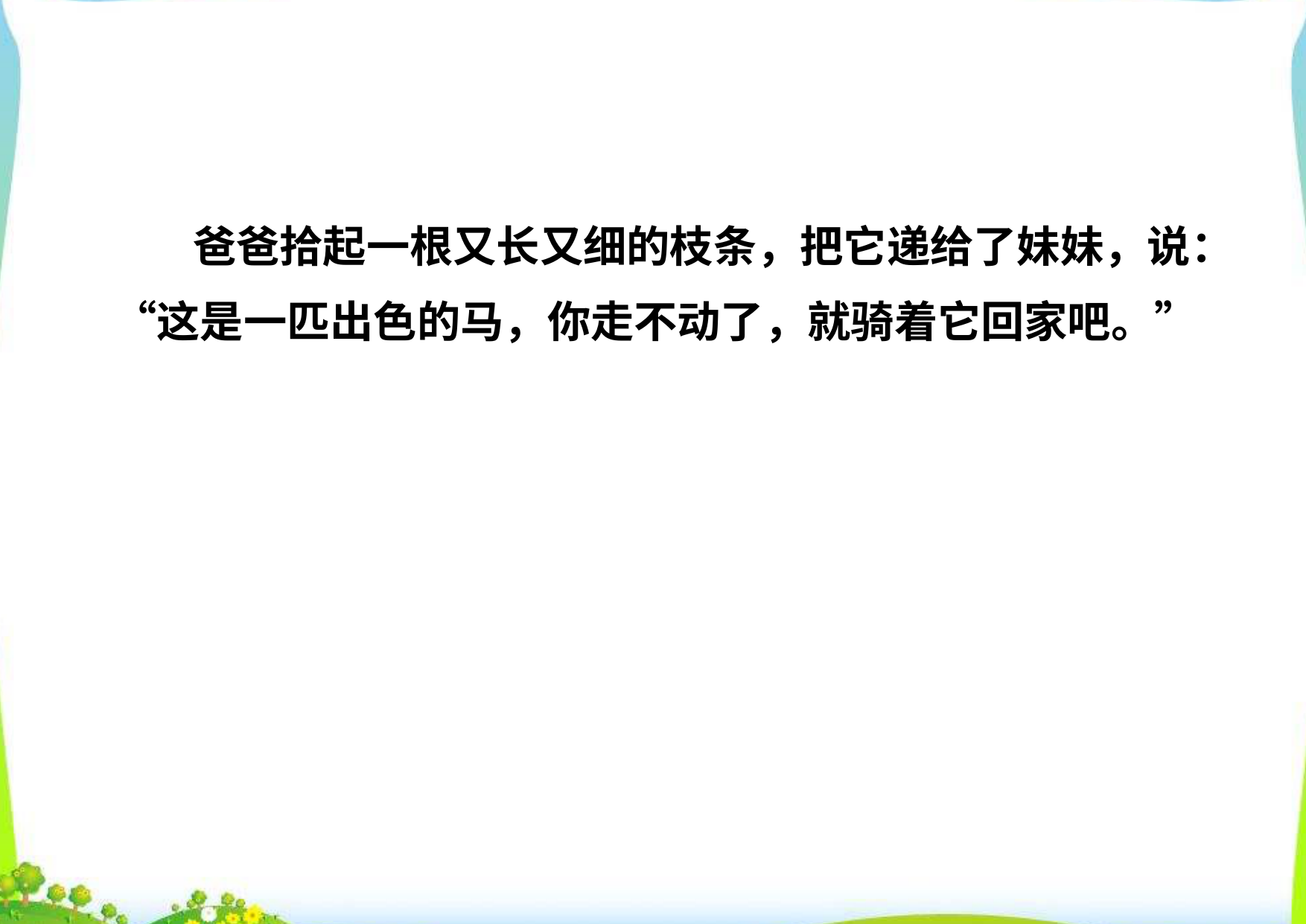

爸爸拾起一根又长又细的枝条，把它递给了妹妹，说：“这是一匹出色的马，你走不动了，就骑着它回家吧。”